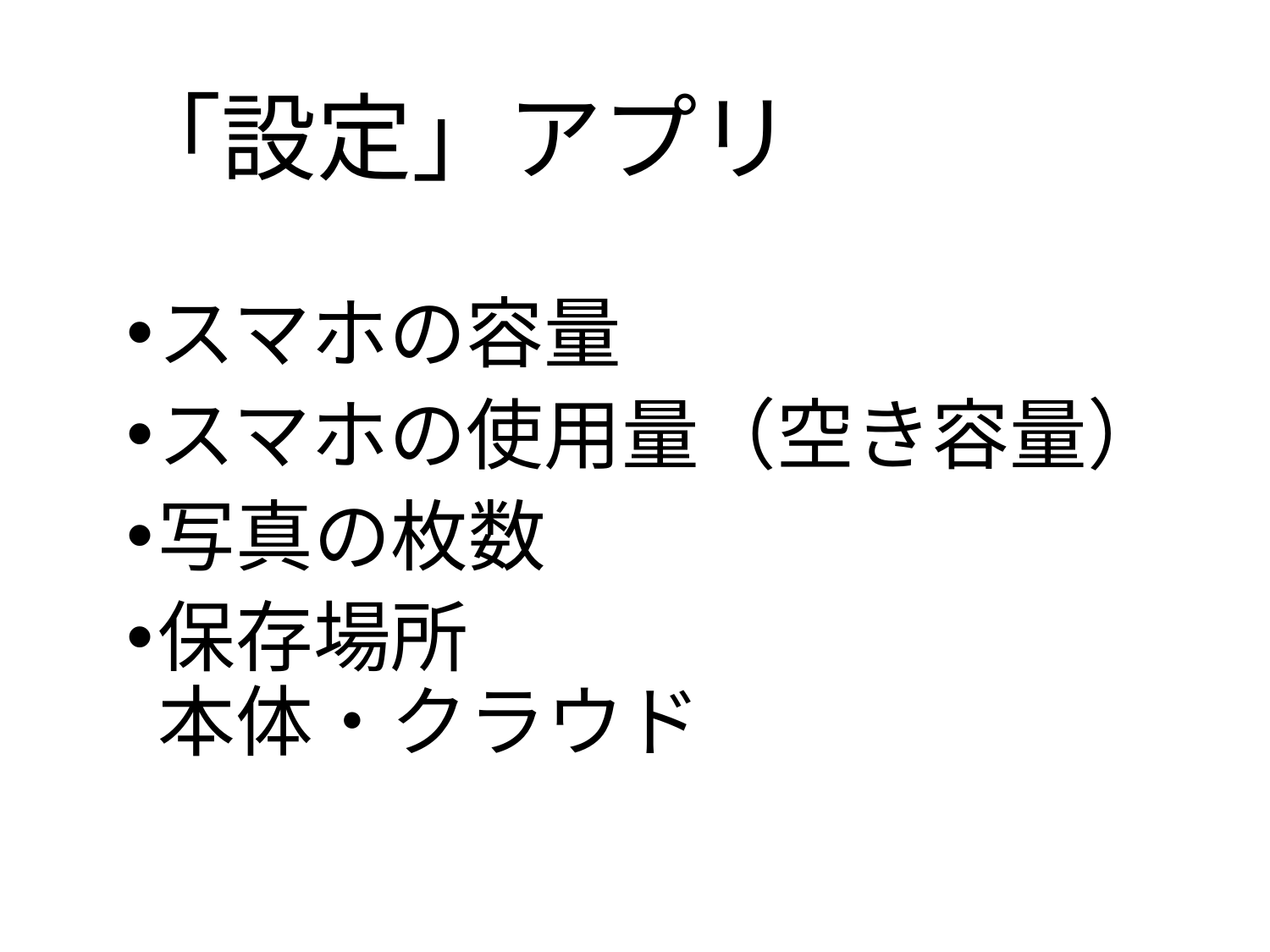

# 「設定」アプリ
スマホの容量
スマホの使用量（空き容量）
写真の枚数
保存場所
本体・クラウド